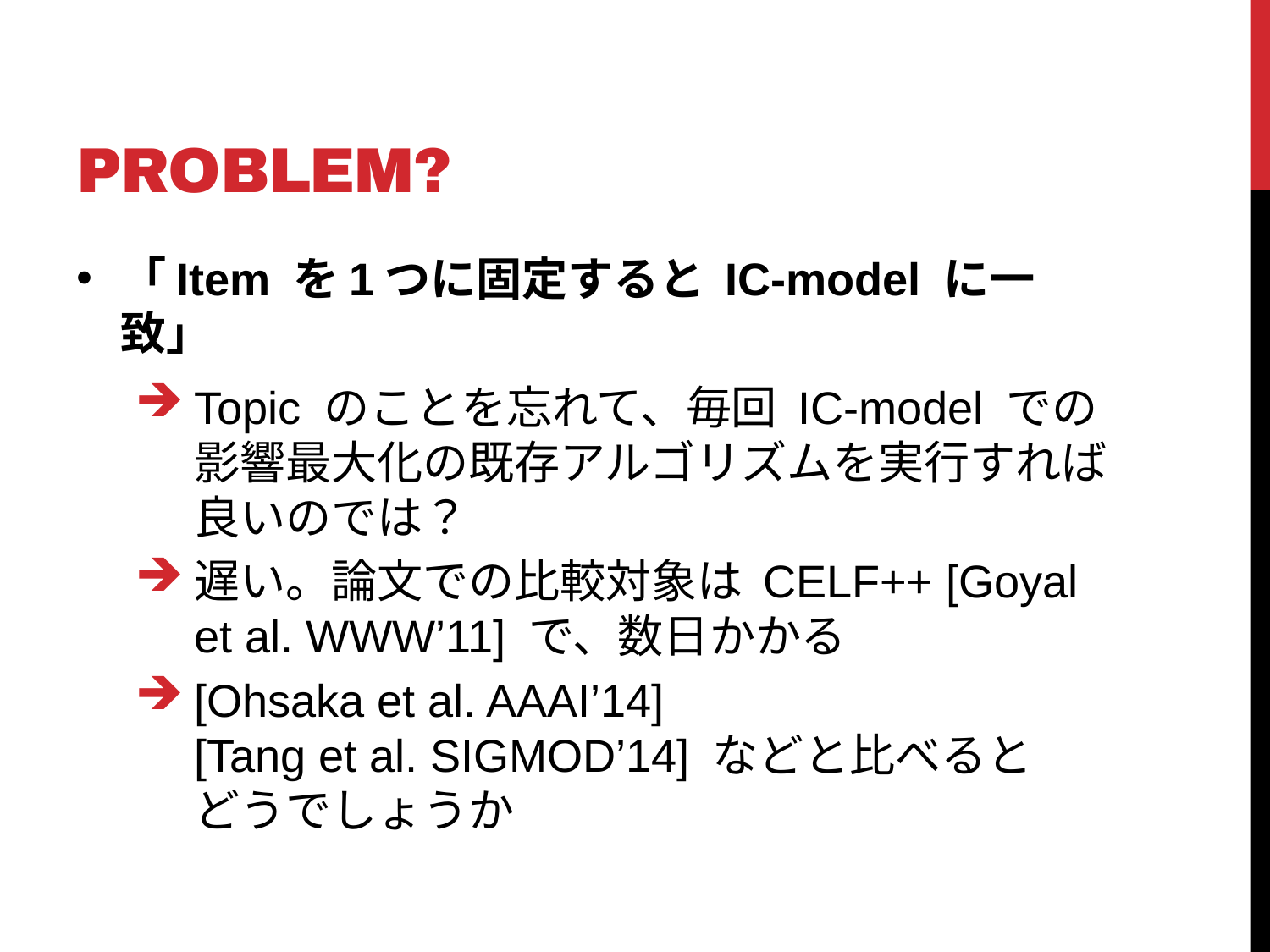

# Problem?
「Item を1つに固定すると IC-model に一致」
Topic のことを忘れて、毎回 IC-model での影響最大化の既存アルゴリズムを実行すれば良いのでは？
遅い。論文での比較対象は CELF++ [Goyal et al. WWW’11] で、数日かかる
[Ohsaka et al. AAAI’14]
[Tang et al. SIGMOD’14] などと比べると
どうでしょうか